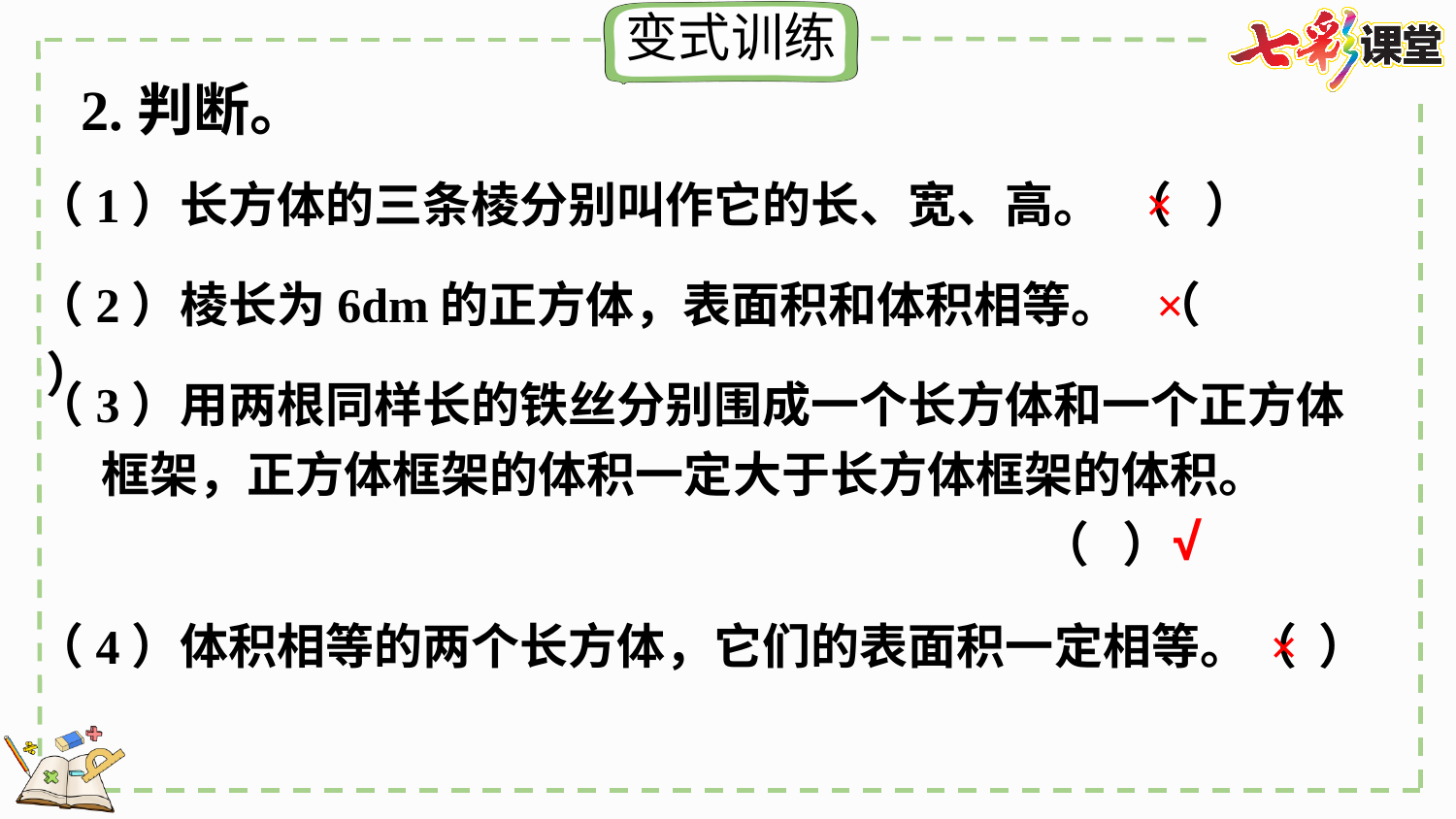

2.判断。
×
（1）长方体的三条棱分别叫作它的长、宽、高。  （   ）
×
（2）棱长为6dm的正方体，表面积和体积相等。   （   ）
（3）用两根同样长的铁丝分别围成一个长方体和一个正方体
     框架，正方体框架的体积一定大于长方体框架的体积。
                                                                                           （   ）
√
（4）体积相等的两个长方体，它们的表面积一定相等。（  ）
×